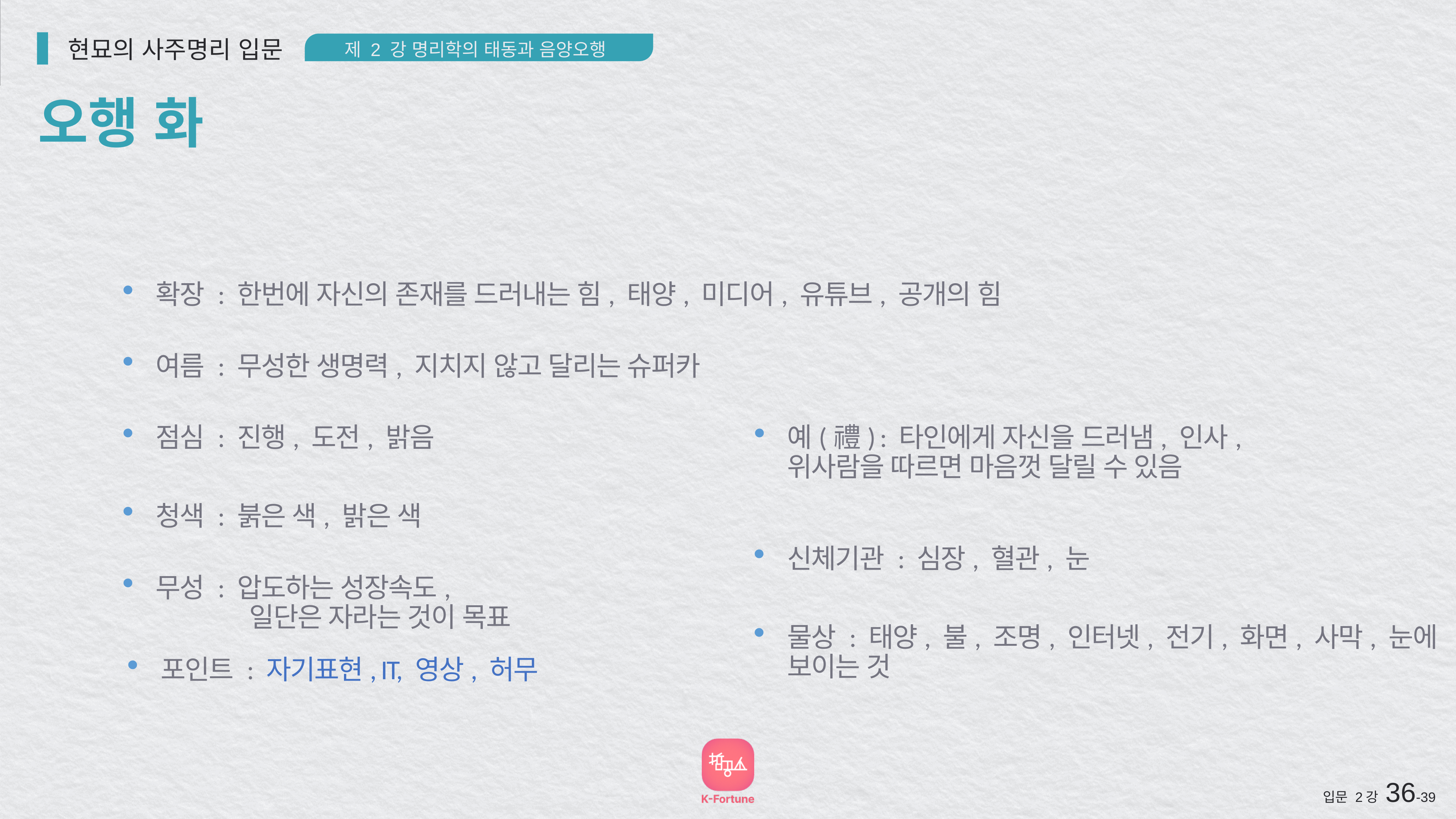

현묘의 사주명리 입문

제 2 강 명리학의 태동과 음양오행
오행 화
확장 : 한번에 자신의 존재를 드러내는 힘, 태양, 미디어, 유튜브, 공개의 힘
여름 : 무성한 생명력, 지치지 않고 달리는 슈퍼카
점심 : 진행, 도전, 밝음
예(禮) : 타인에게 자신을 드러냄, 인사, 위사람을 따르면 마음껏 달릴 수 있음
청색 : 붉은 색, 밝은 색
신체기관 : 심장, 혈관, 눈
무성 : 압도하는 성장속도,
                  일단은 자라는 것이 목표
물상 : 태양, 불, 조명, 인터넷, 전기, 화면, 사막, 눈에 보이는 것
포인트 : 자기표현, IT, 영상, 허무